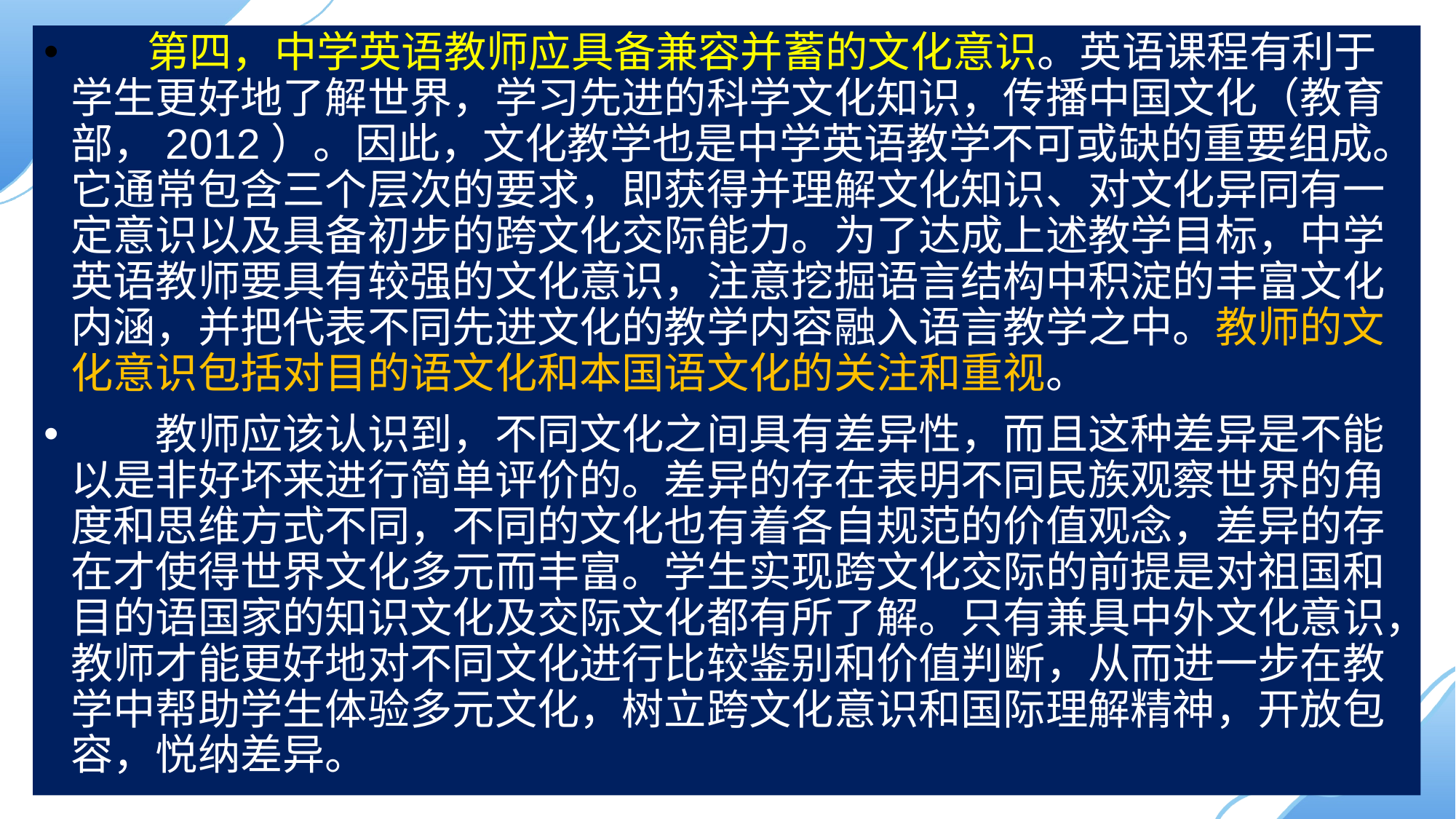

第四，中学英语教师应具备兼容并蓄的文化意识。英语课程有利于学生更好地了解世界，学习先进的科学文化知识，传播中国文化（教育部，2012）。因此，文化教学也是中学英语教学不可或缺的重要组成。它通常包含三个层次的要求，即获得并理解文化知识、对文化异同有一定意识以及具备初步的跨文化交际能力。为了达成上述教学目标，中学英语教师要具有较强的文化意识，注意挖掘语言结构中积淀的丰富文化内涵，并把代表不同先进文化的教学内容融入语言教学之中。教师的文化意识包括对目的语文化和本国语文化的关注和重视。
　　教师应该认识到，不同文化之间具有差异性，而且这种差异是不能以是非好坏来进行简单评价的。差异的存在表明不同民族观察世界的角度和思维方式不同，不同的文化也有着各自规范的价值观念，差异的存在才使得世界文化多元而丰富。学生实现跨文化交际的前提是对祖国和目的语国家的知识文化及交际文化都有所了解。只有兼具中外文化意识，教师才能更好地对不同文化进行比较鉴别和价值判断，从而进一步在教学中帮助学生体验多元文化，树立跨文化意识和国际理解精神，开放包容，悦纳差异。